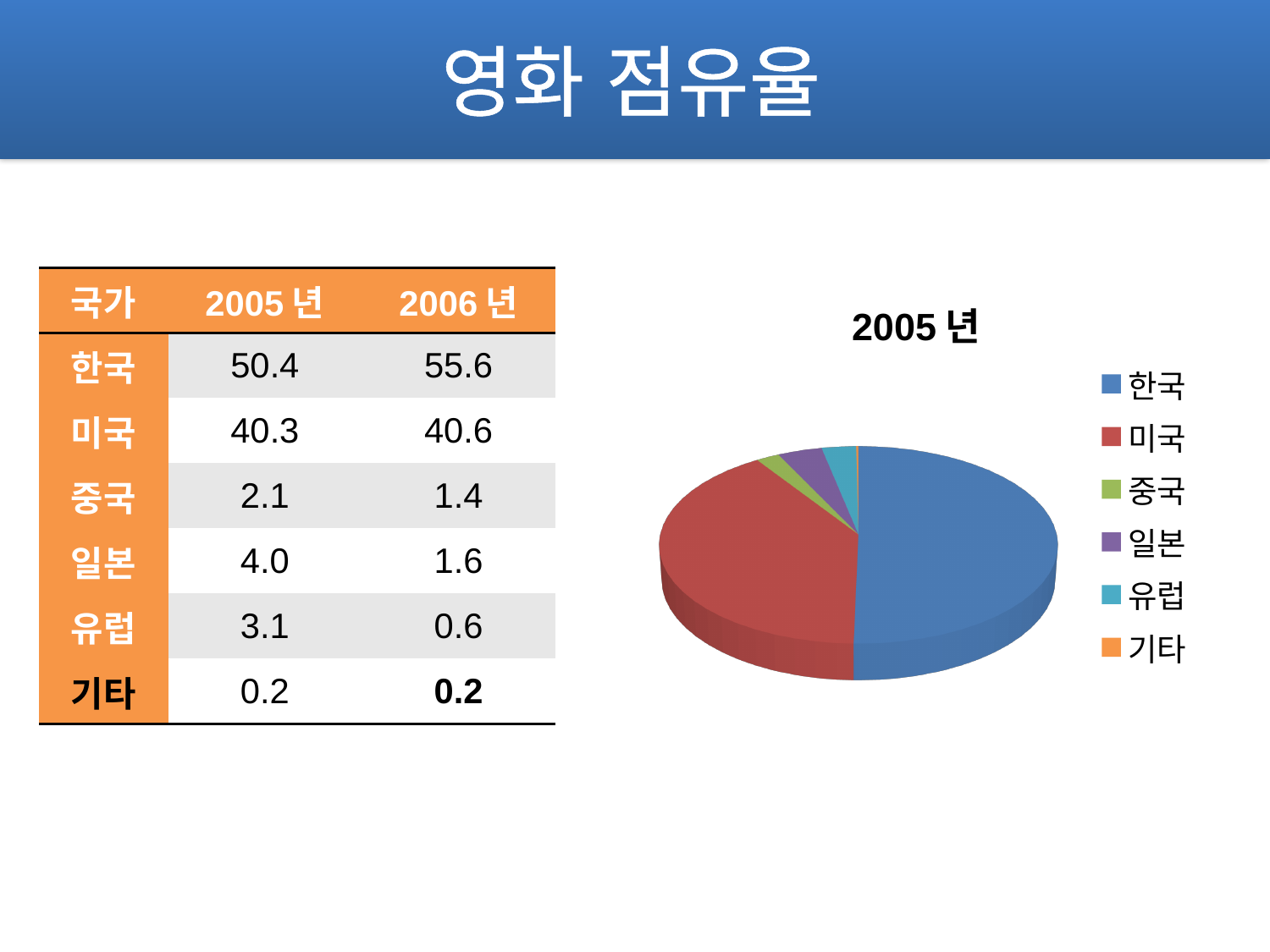

# 영화 점유율
| 국가 | 2005년 | 2006년 |
| --- | --- | --- |
| 한국 | 50.4 | 55.6 |
| 미국 | 40.3 | 40.6 |
| 중국 | 2.1 | 1.4 |
| 일본 | 4.0 | 1.6 |
| 유럽 | 3.1 | 0.6 |
| 기타 | 0.2 | 0.2 |

[unsupported chart]